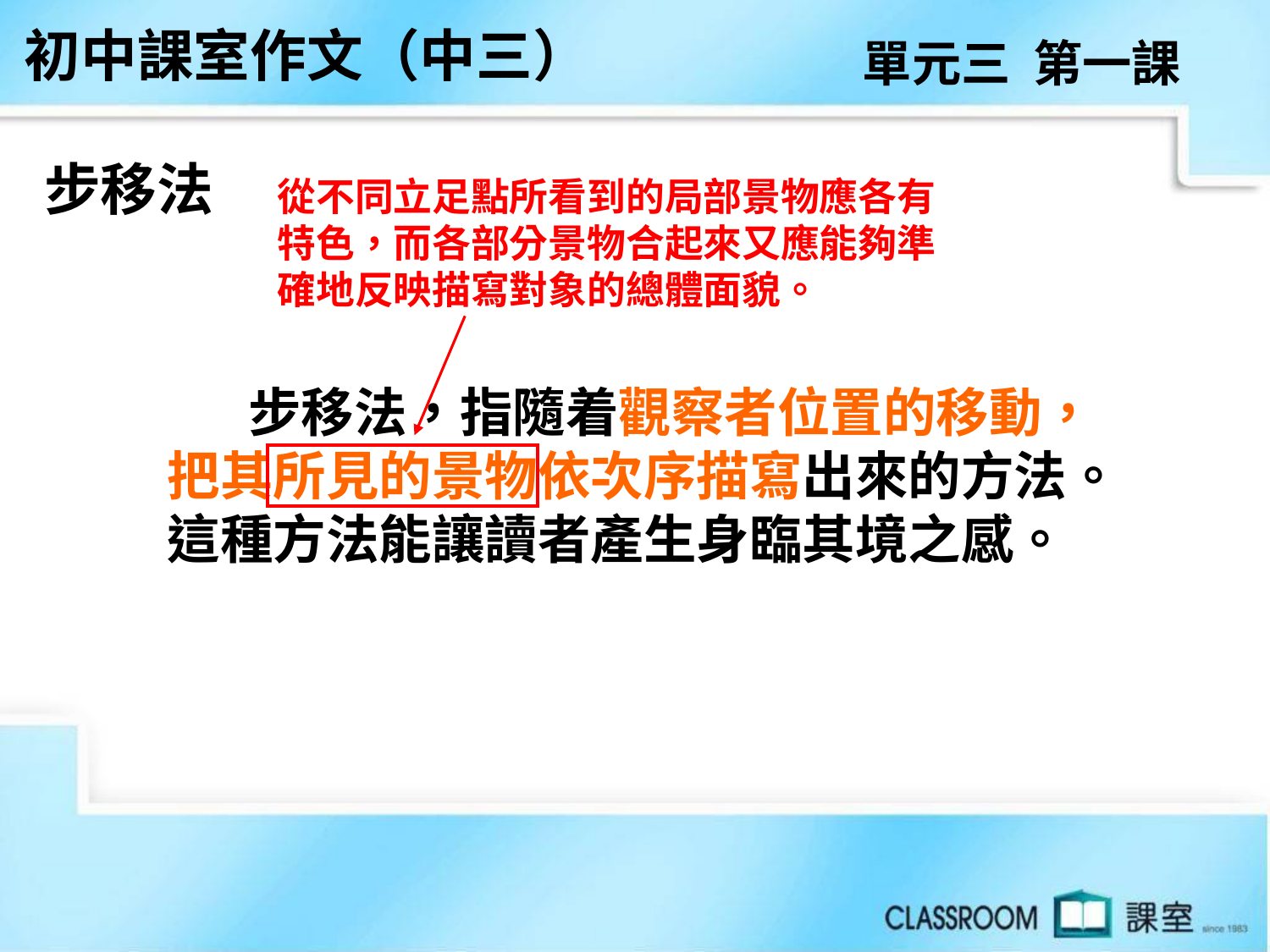

初中課室作文（中三）
單元三  第一課
步移法
從不同立足點所看到的局部景物應各有特色，而各部分景物合起來又應能夠準確地反映描寫對象的總體面貌。

         步移法，指隨着觀察者位置的移動，
把其所見的景物依次序描寫出來的方法。這種方法能讓讀者產生身臨其境之感。